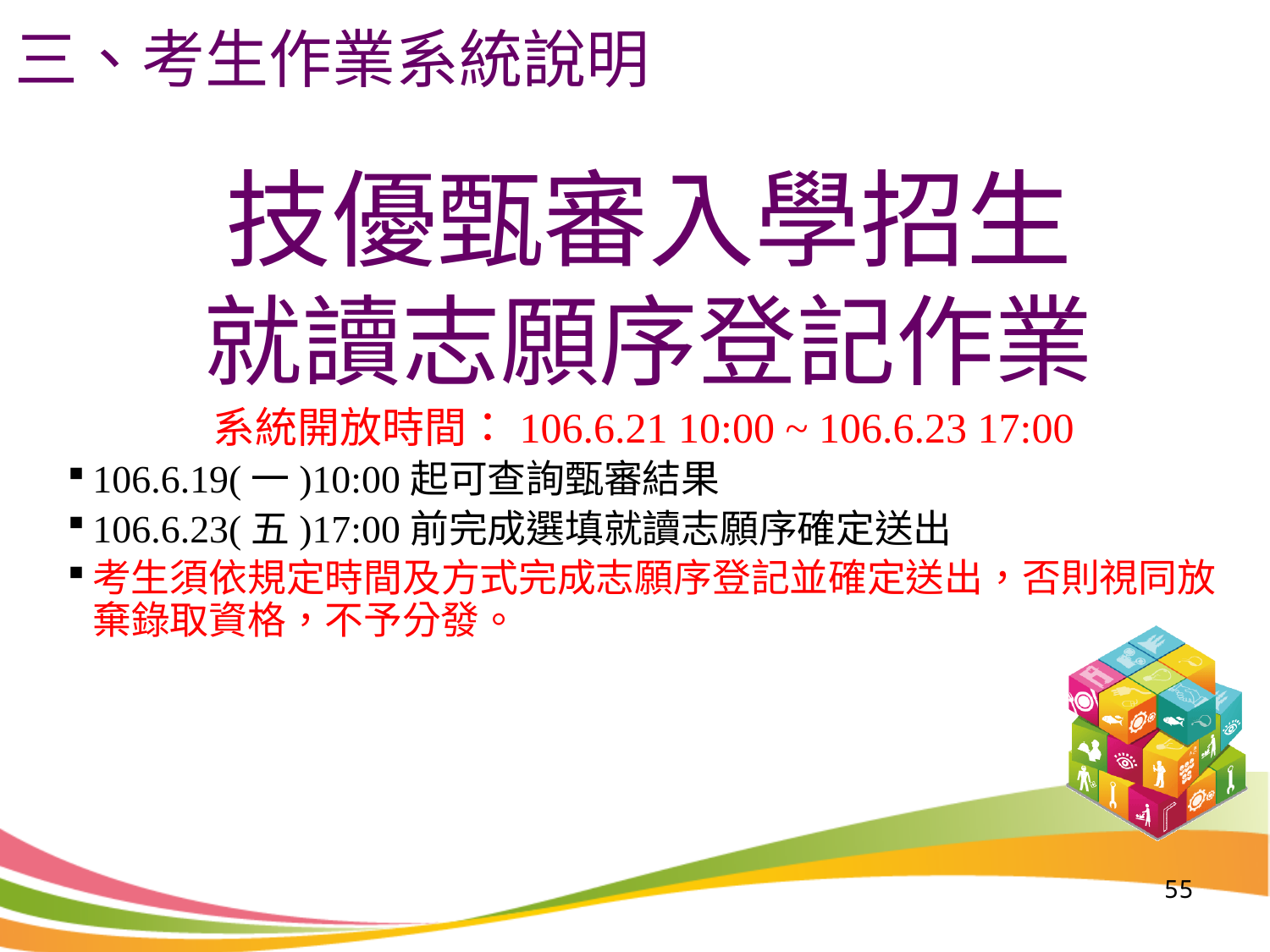

三

三、考生作業系統說明
技優甄審入學招生
就讀志願序登記作業
系統開放時間：106.6.21 10:00 ~ 106.6.23 17:00
106.6.19(一)10:00起可查詢甄審結果
106.6.23(五)17:00前完成選填就讀志願序確定送出
考生須依規定時間及方式完成志願序登記並確定送出，否則視同放棄錄取資格，不予分發。

55